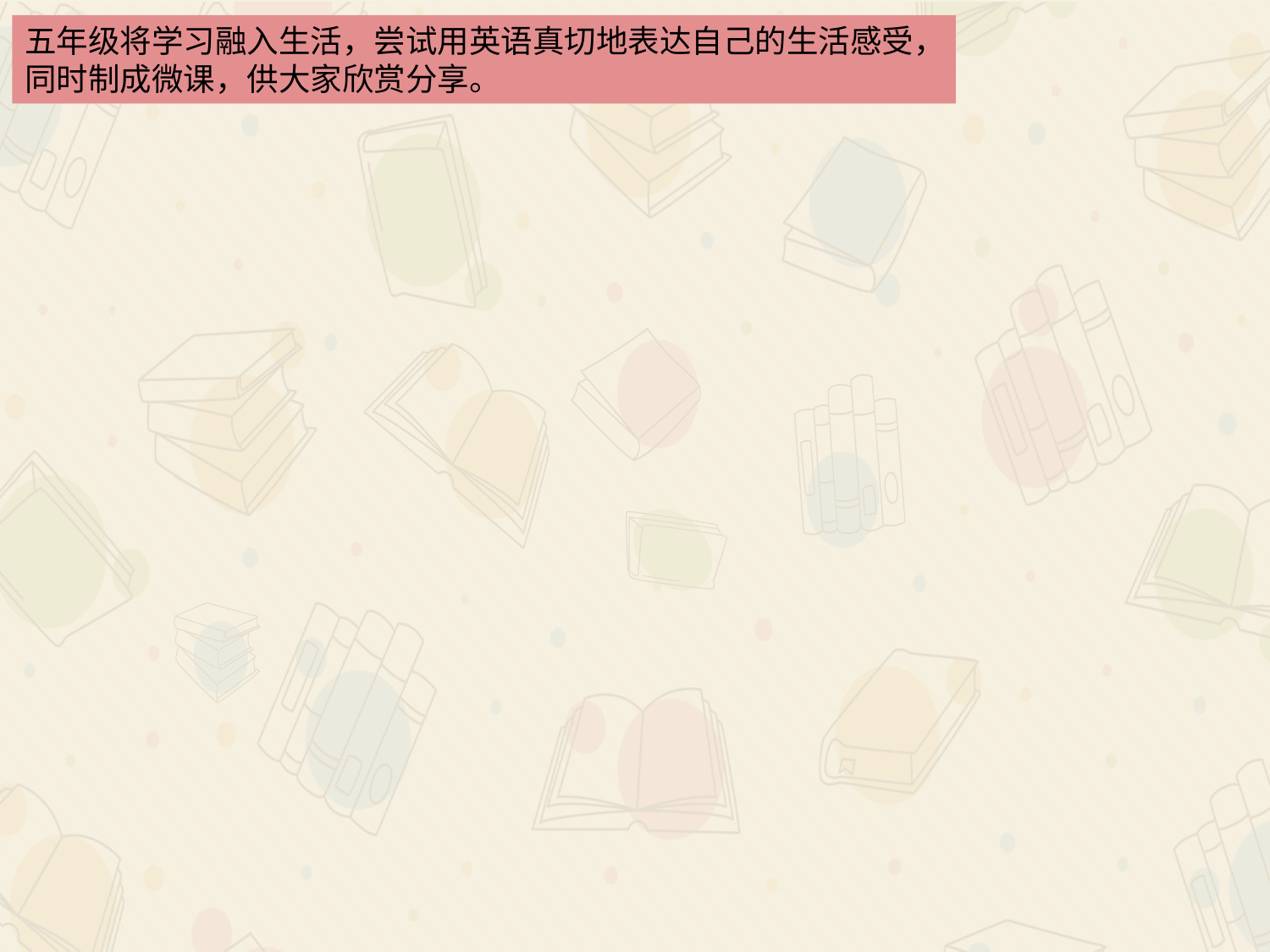

五年级将学习融入生活，尝试用英语真切地表达自己的生活感受，同时制成微课，供大家欣赏分享。